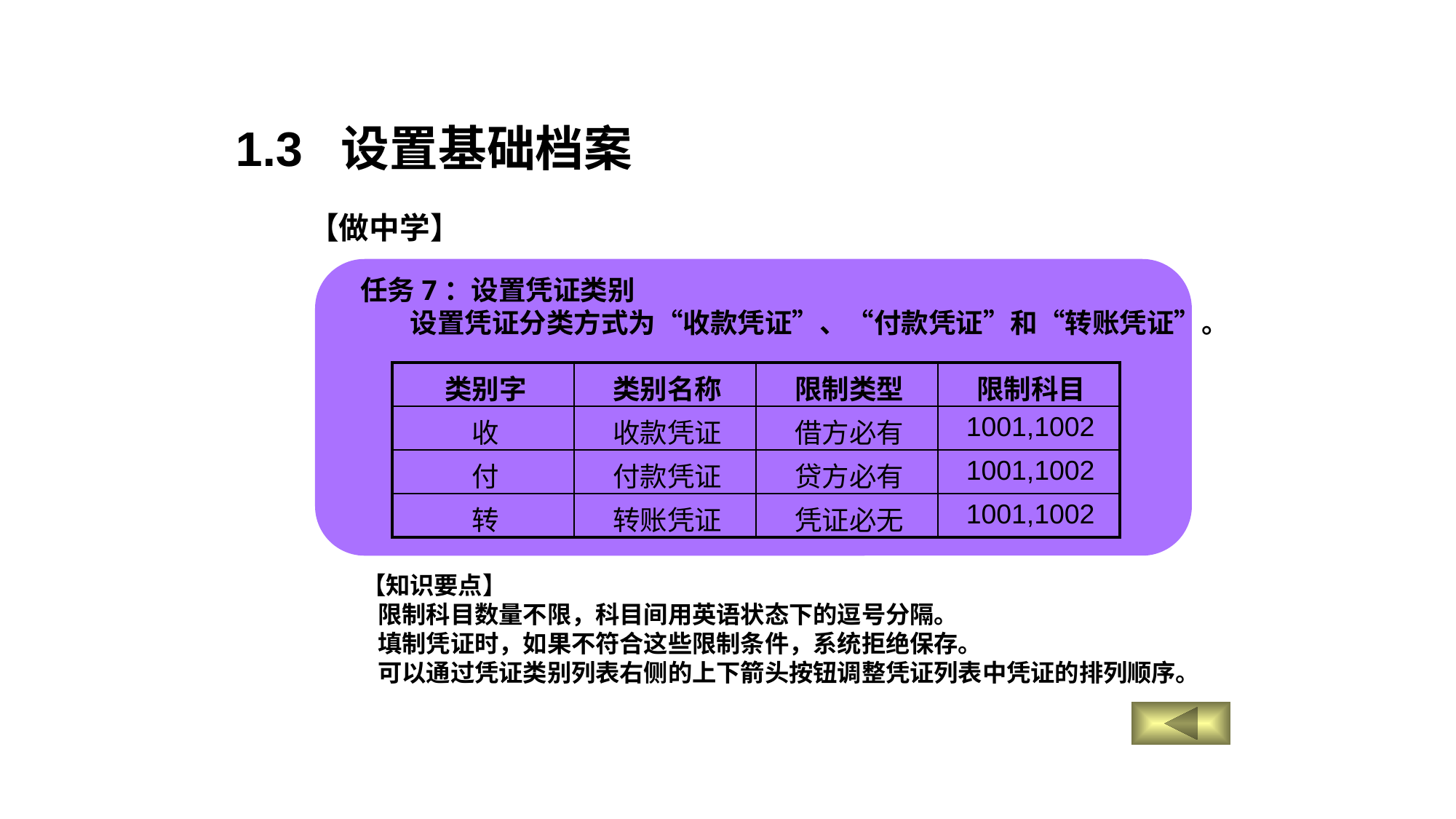

1.3  设置基础档案
【做中学】

任务7：设置凭证类别
       设置凭证分类方式为“收款凭证”、“付款凭证”和“转账凭证”。
| 类别字 | 类别名称 | 限制类型 | 限制科目 |
| --- | --- | --- | --- |
| 收 | 收款凭证 | 借方必有 | 1001,1002 |
| 付 | 付款凭证 | 贷方必有 | 1001,1002 |
| 转 | 转账凭证 | 凭证必无 | 1001,1002 |
 【知识要点】
    限制科目数量不限，科目间用英语状态下的逗号分隔。
    填制凭证时，如果不符合这些限制条件，系统拒绝保存。
    可以通过凭证类别列表右侧的上下箭头按钮调整凭证列表中凭证的排列顺序。